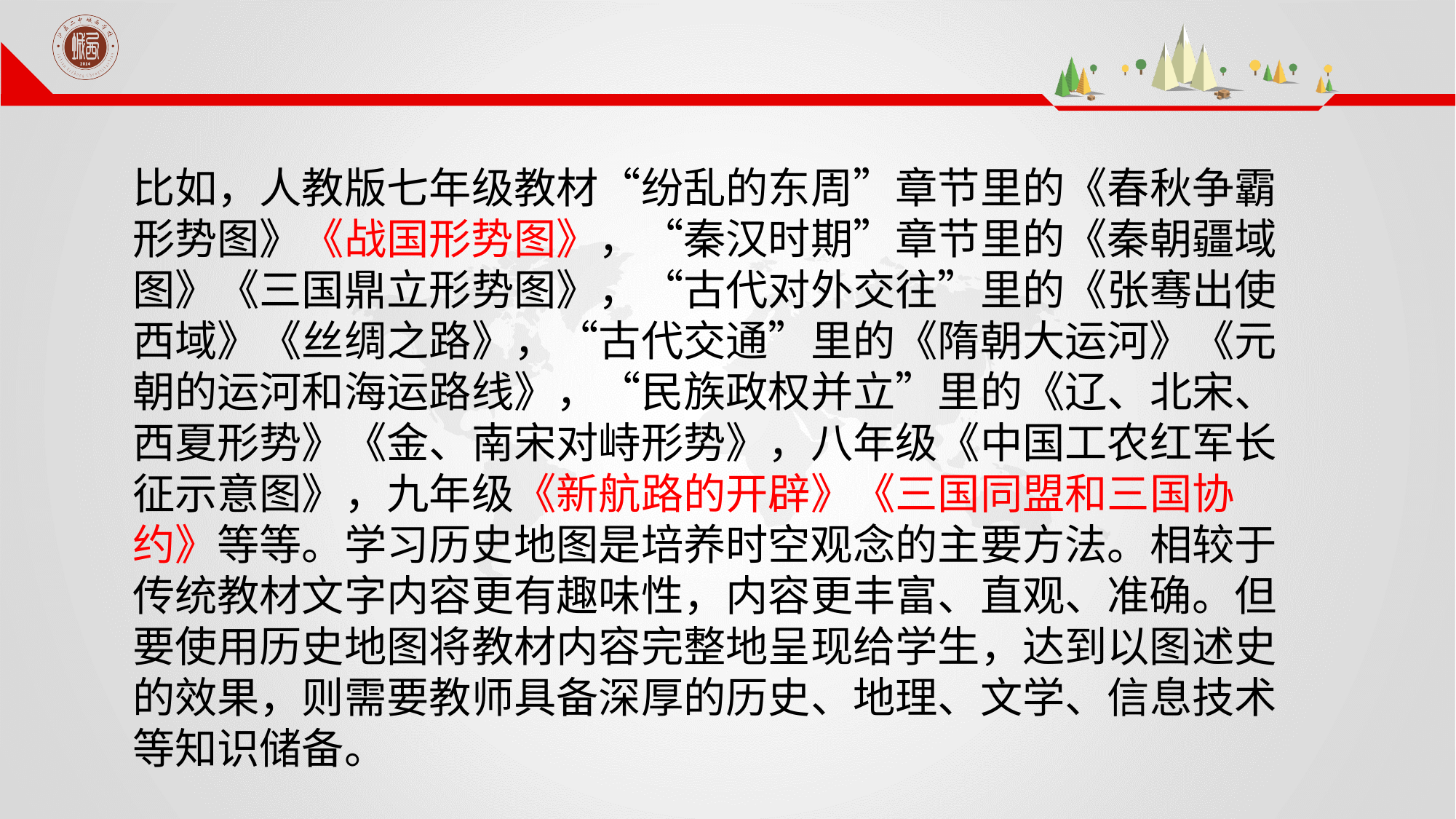

比如，人教版七年级教材“纷乱的东周”章节里的《春秋争霸形势图》《战国形势图》，“秦汉时期”章节里的《秦朝疆域图》《三国鼎立形势图》，“古代对外交往”里的《张骞出使西域》《丝绸之路》，“古代交通”里的《隋朝大运河》《元朝的运河和海运路线》，“民族政权并立”里的《辽、北宋、西夏形势》《金、南宋对峙形势》，八年级《中国工农红军长征示意图》，九年级《新航路的开辟》《三国同盟和三国协约》等等。学习历史地图是培养时空观念的主要方法。相较于传统教材文字内容更有趣味性，内容更丰富、直观、准确。但要使用历史地图将教材内容完整地呈现给学生，达到以图述史的效果，则需要教师具备深厚的历史、地理、文学、信息技术等知识储备。